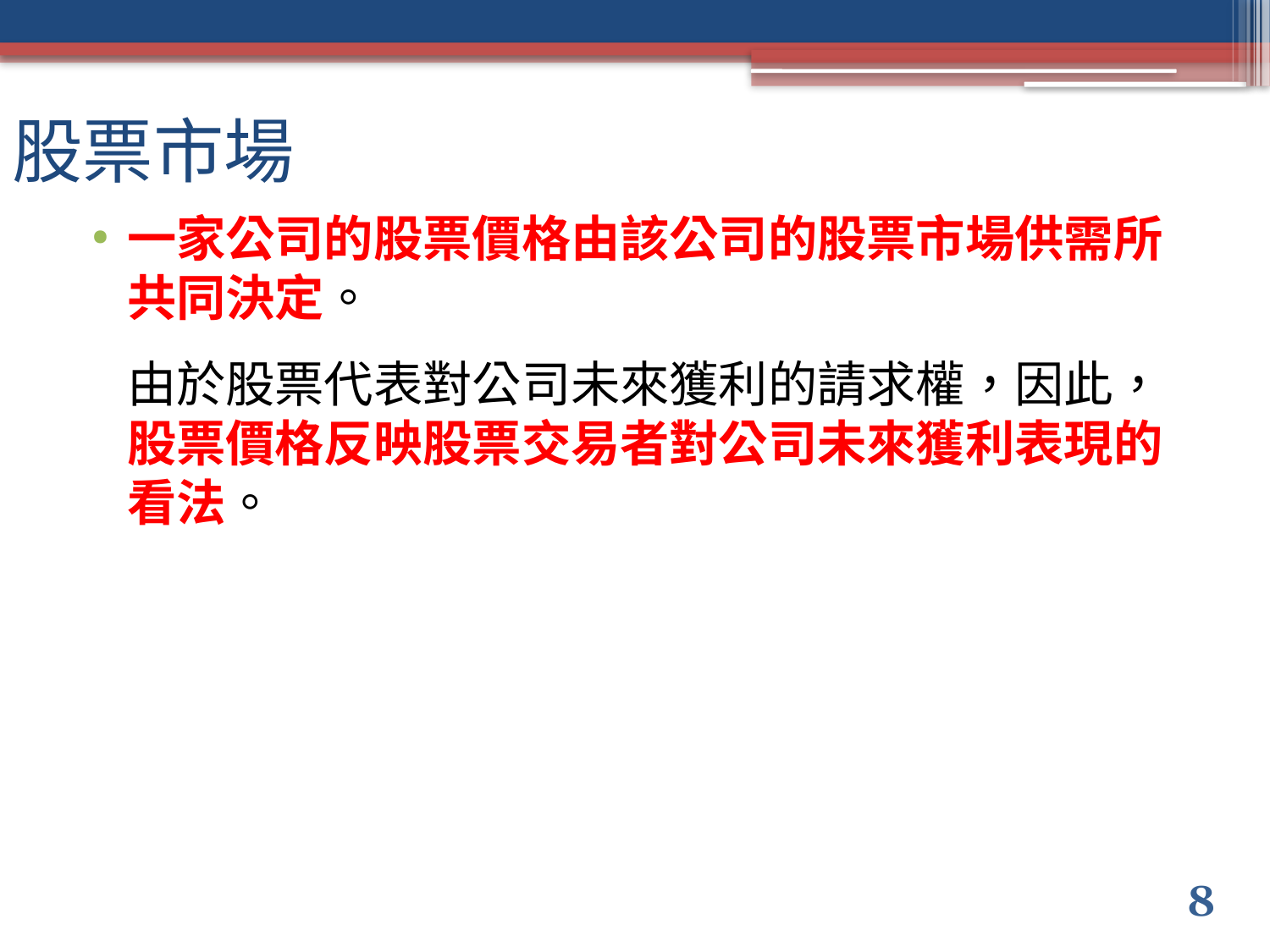

# 股票市場
一家公司的股票價格由該公司的股票市場供需所共同決定。

	由於股票代表對公司未來獲利的請求權，因此，股票價格反映股票交易者對公司未來獲利表現的看法。

8